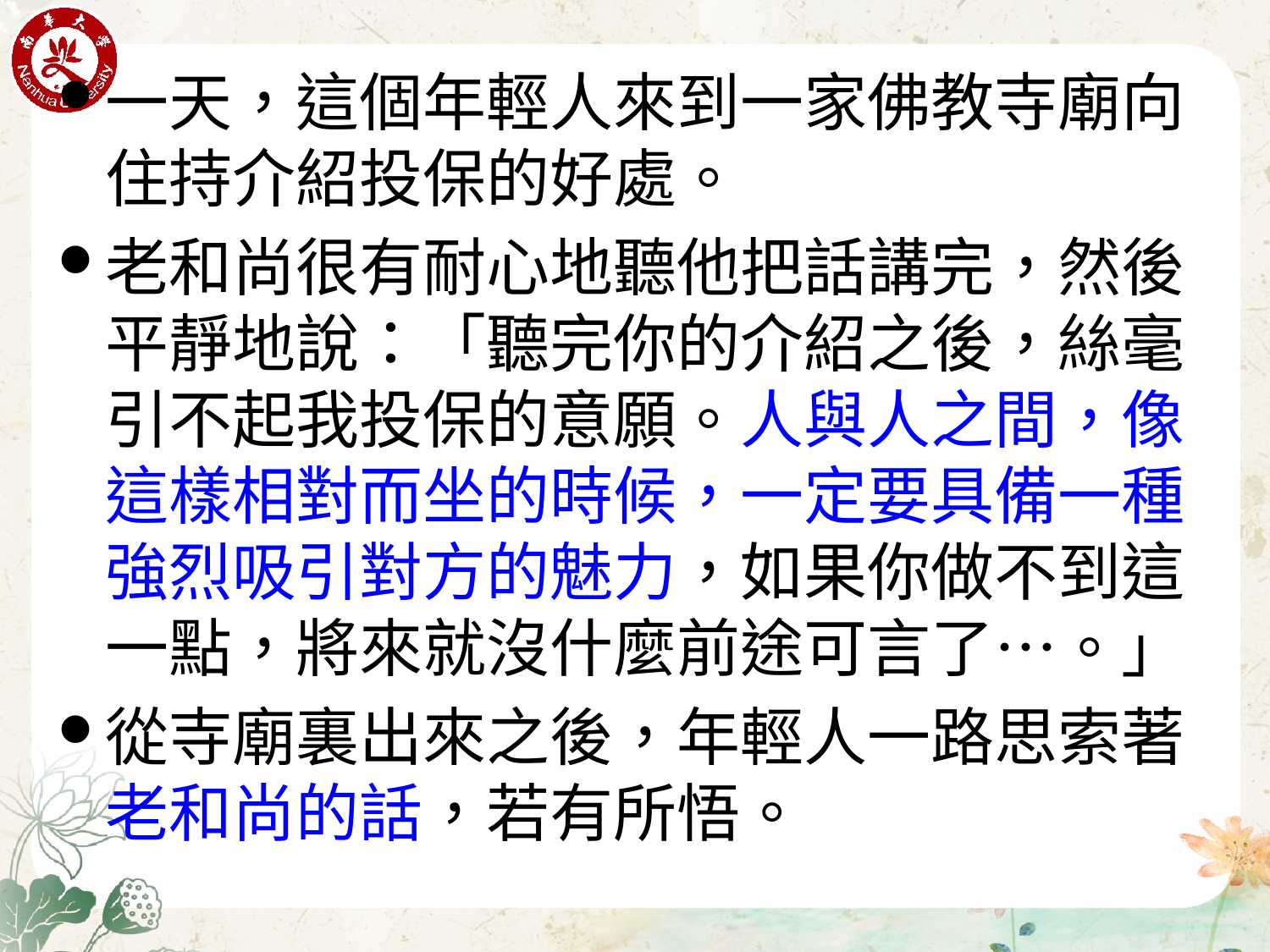

一天，這個年輕人來到一家佛教寺廟向住持介紹投保的好處。
老和尚很有耐心地聽他把話講完，然後平靜地說：「聽完你的介紹之後，絲毫引不起我投保的意願。人與人之間，像這樣相對而坐的時候，一定要具備一種強烈吸引對方的魅力，如果你做不到這一點，將來就沒什麼前途可言了…。」
從寺廟裏出來之後，年輕人一路思索著老和尚的話，若有所悟。